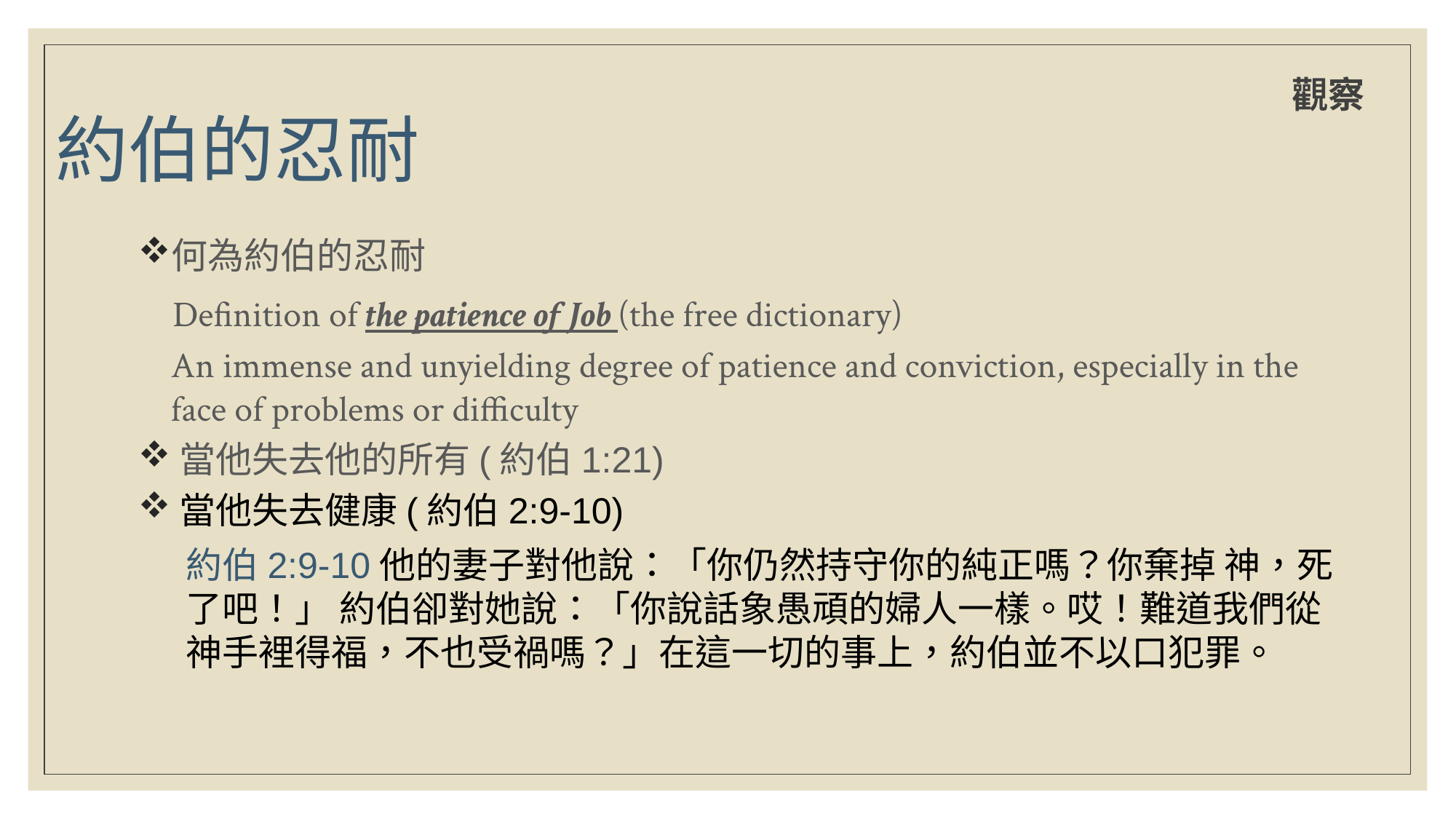

# 約伯的忍耐
觀察
何為約伯的忍耐
Definition of the patience of Job (the free dictionary)
An immense and unyielding degree of patience and conviction, especially in the face of problems or difficulty
當他失去他的所有(約伯1:21)
當他失去健康(約伯2:9-10)

約伯2:9-10他的妻子對他說：「你仍然持守你的純正嗎？你棄掉 神，死了吧！」 約伯卻對她說：「你說話象愚頑的婦人一樣。哎！難道我們從 神手裡得福，不也受禍嗎？」在這一切的事上，約伯並不以口犯罪。